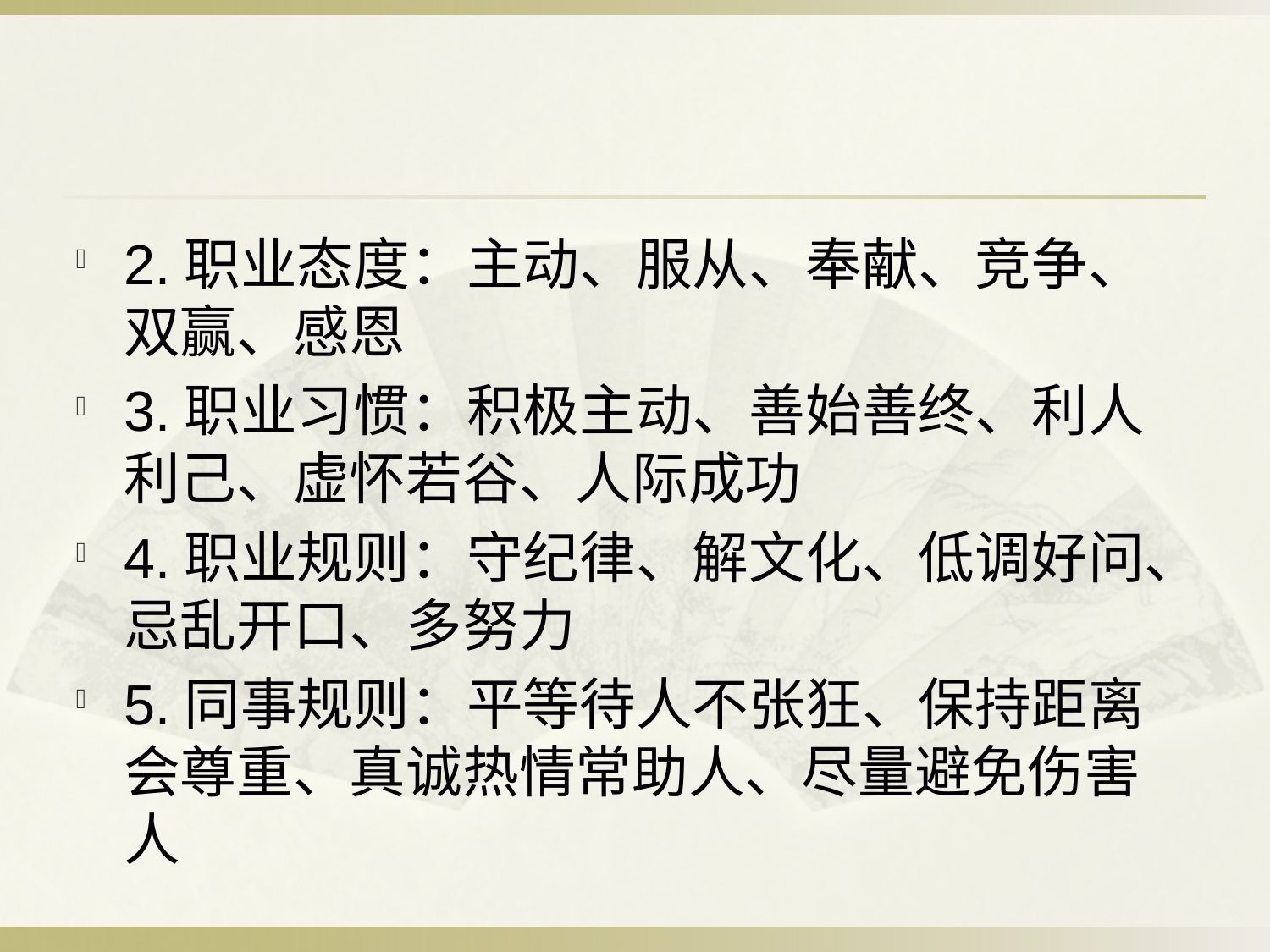

2.职业态度：主动、服从、奉献、竞争、双赢、感恩
3.职业习惯：积极主动、善始善终、利人利己、虚怀若谷、人际成功
4.职业规则：守纪律、解文化、低调好问、忌乱开口、多努力
5.同事规则：平等待人不张狂、保持距离会尊重、真诚热情常助人、尽量避免伤害人